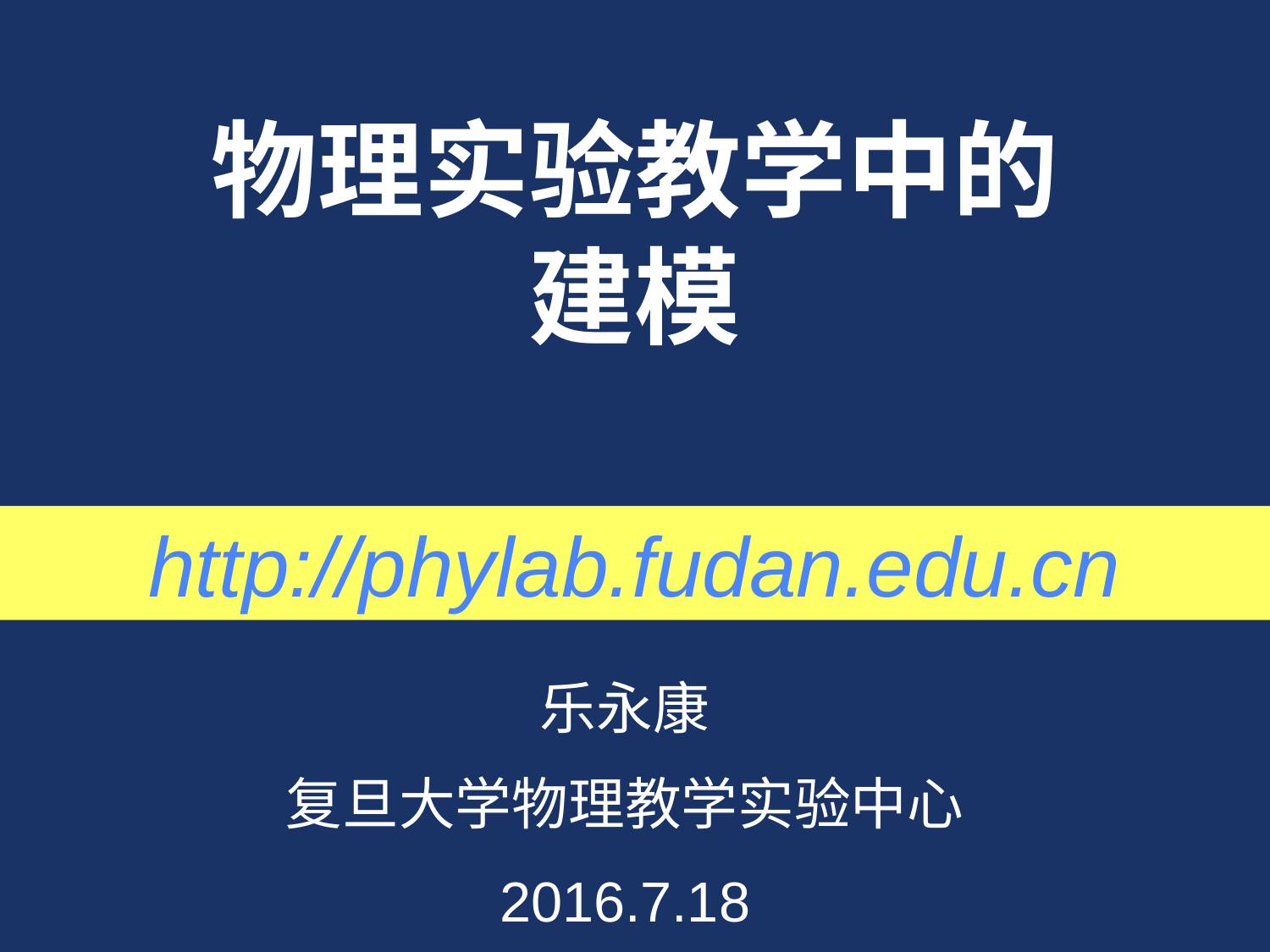

# 物理实验教学中的 建模
http://phylab.fudan.edu.cn
乐永康
复旦大学物理教学实验中心
2016.7.18